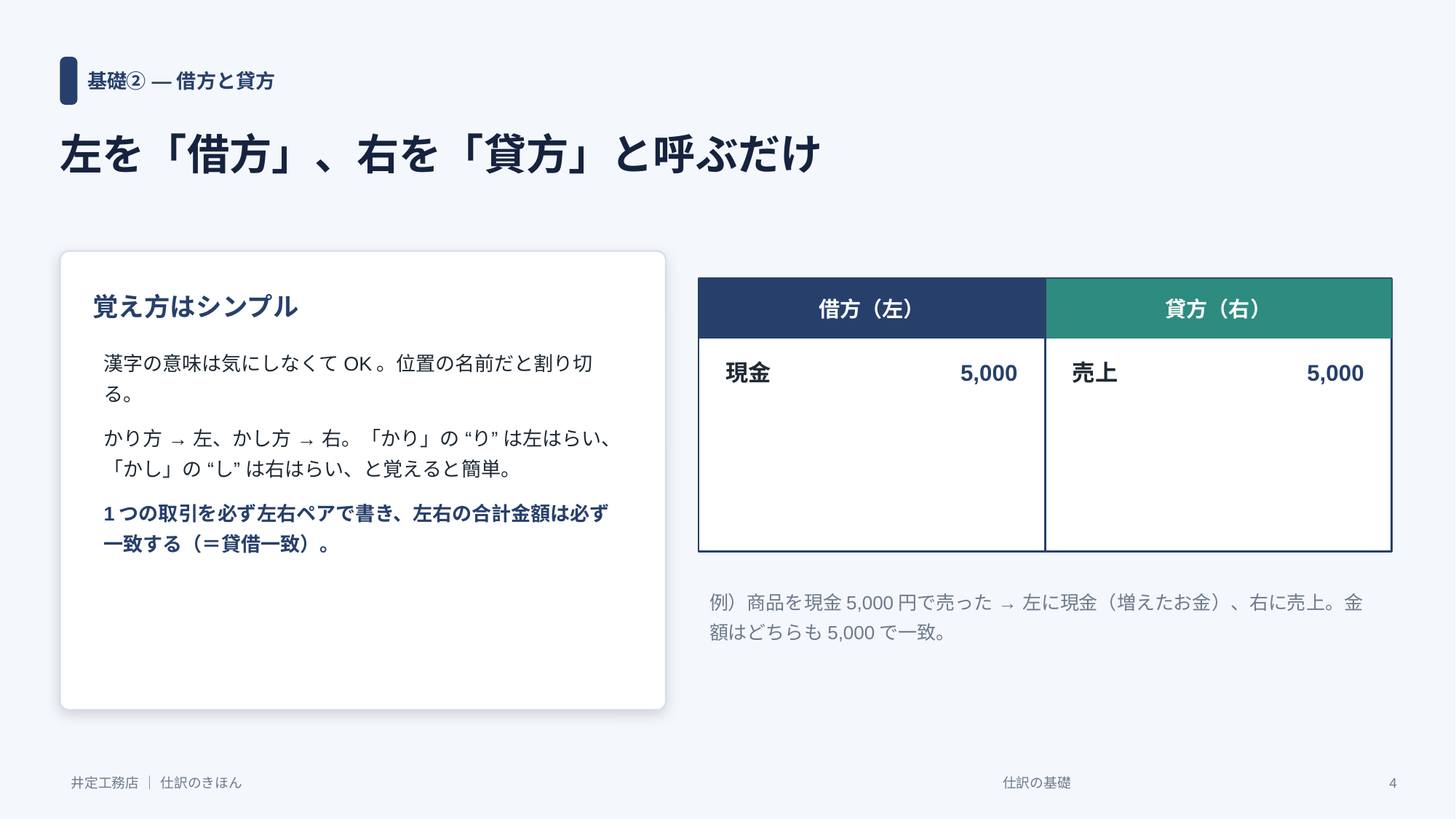

基礎② ― 借方と貸方
左を「借方」、右を「貸方」と呼ぶだけ

覚え方はシンプル

借方（左）

貸方（右）
漢字の意味は気にしなくてOK。位置の名前だと割り切る。
かり方 → 左、かし方 → 右。「かり」の “り” は左はらい、「かし」の “し” は右はらい、と覚えると簡単。
1つの取引を必ず左右ペアで書き、左右の合計金額は必ず一致する（＝貸借一致）。
現金
5,000
売上
5,000
例）商品を現金5,000円で売った → 左に現金（増えたお金）、右に売上。金額はどちらも5,000で一致。
井定工務店 ｜ 仕訳のきほん
仕訳の基礎
4